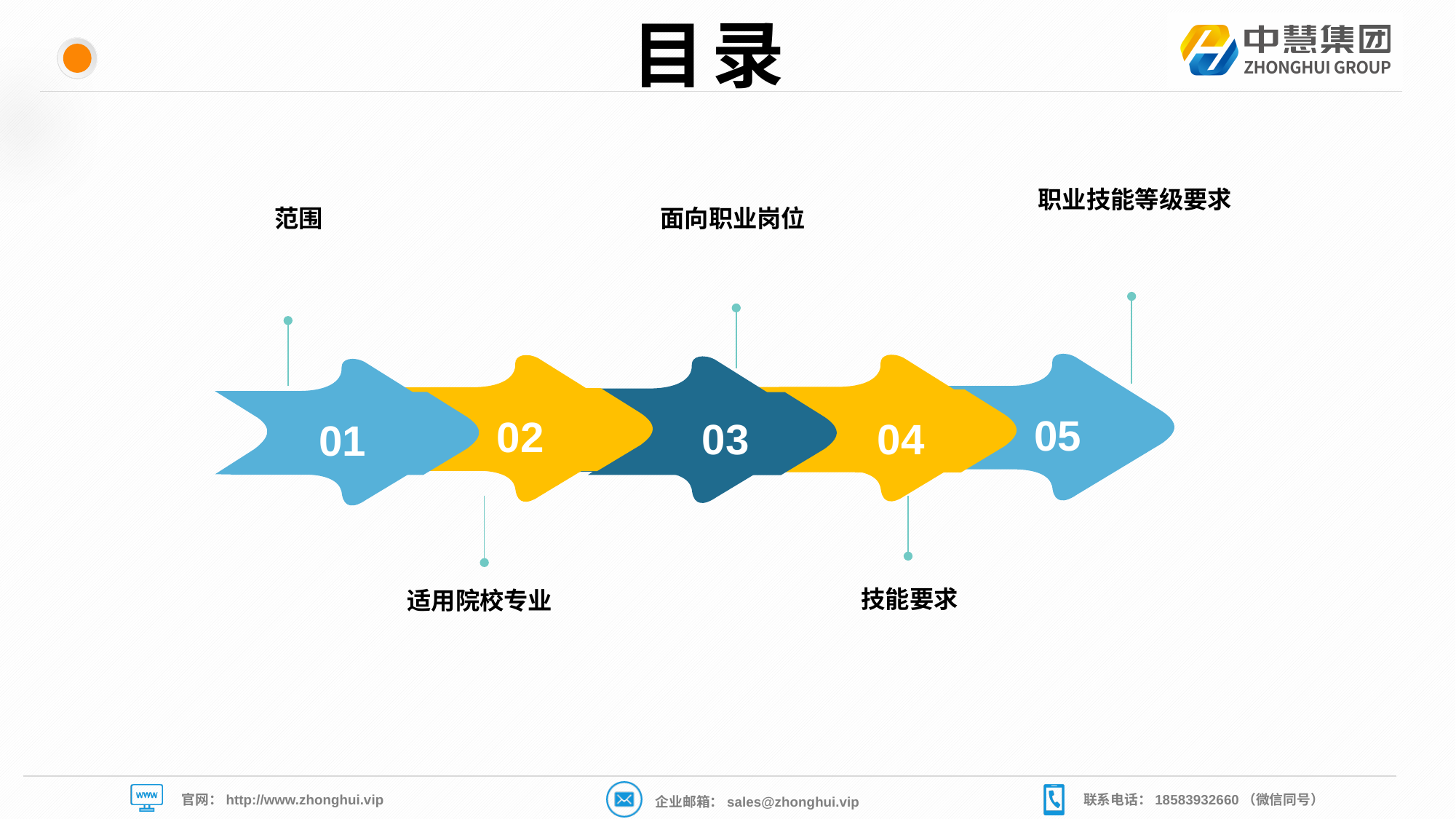

目 录
职业技能等级要求

范围
面向职业岗位

05

04

02

03

01
技能要求

适用院校专业